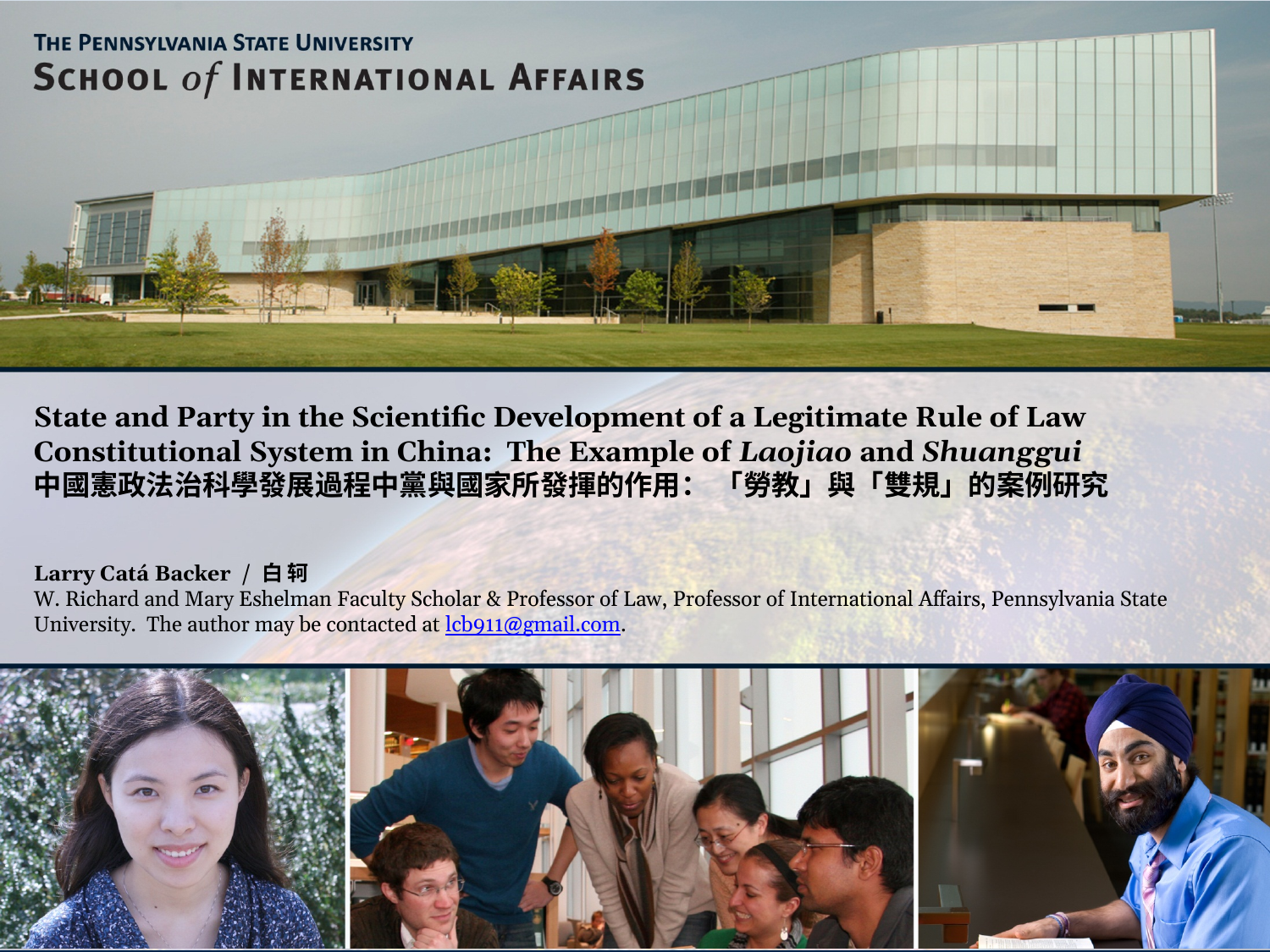

# State and Party in the Scientific Development of a Legitimate Rule of Law Constitutional System in China:  The Example of Laojiao and Shuanggui 中國憲政法治科學發展過程中黨與國家所發揮的作用： 「勞教」與「雙規」的案例研究 Larry Catá Backer  / 白 轲 W. Richard and Mary Eshelman Faculty Scholar & Professor of Law, Professor of International Affairs, Pennsylvania State University.  The author may be contacted at lcb911@gmail.com.